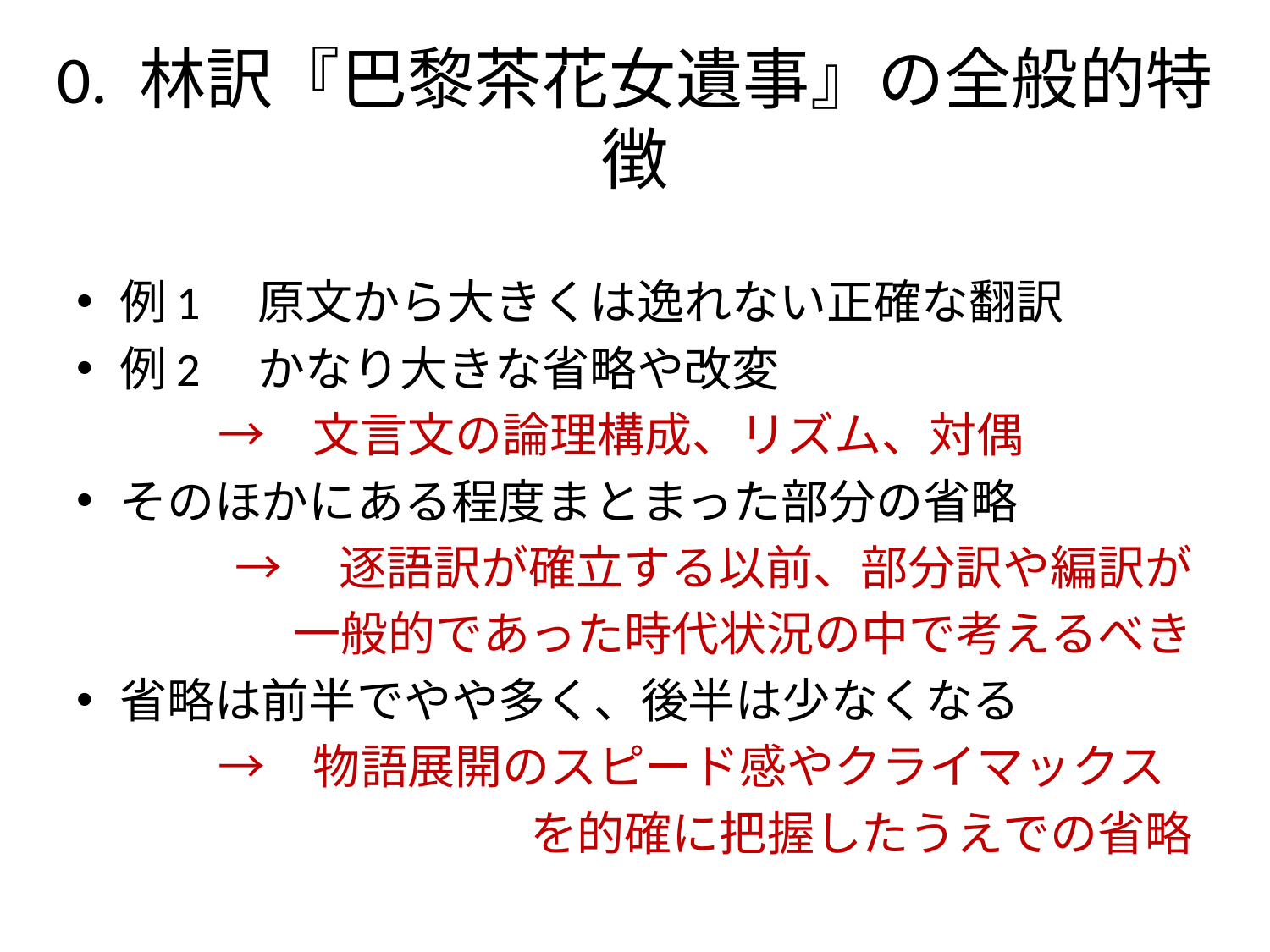

# 0. 林訳『巴黎茶花女遺事』の全般的特徴
例1　原文から大きくは逸れない正確な翻訳
例2　かなり大きな省略や改変
　　　→　文言文の論理構成、リズム、対偶
そのほかにある程度まとまった部分の省略
→　逐語訳が確立する以前、部分訳や編訳が
一般的であった時代状況の中で考えるべき
省略は前半でやや多く、後半は少なくなる
　　　→　物語展開のスピード感やクライマックス
を的確に把握したうえでの省略